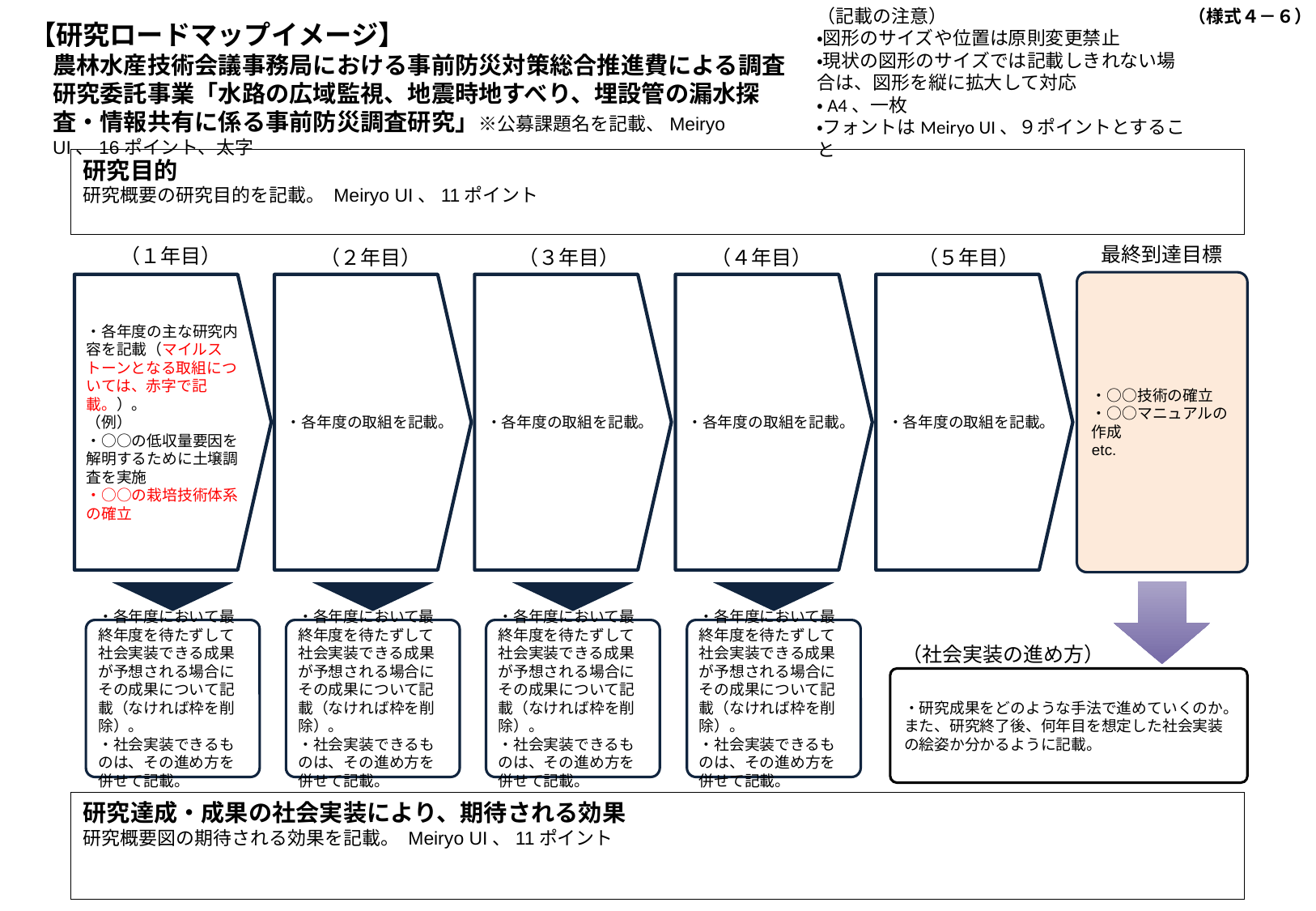

（記載の注意）
・図形のサイズや位置は原則変更禁止
・現状の図形のサイズでは記載しきれない場合は、図形を縦に拡大して対応
・A4、一枚
・フォントはMeiryo UI、９ポイントとすること
（様式４－６）
【研究ロードマップイメージ】
農林水産技術会議事務局における事前防災対策総合推進費による調査研究委託事業「水路の広域監視、地震時地すべり、埋設管の漏水探査・情報共有に係る事前防災調査研究」※公募課題名を記載、Meiryo UI、16ポイント、太字
研究目的
研究概要の研究目的を記載。 Meiryo UI、11ポイント

最終到達目標
（１年目）
（５年目）
（２年目）
（３年目）
（４年目）
・○○技術の確立
・○○マニュアルの作成
etc.
・各年度の主な研究内容を記載（マイルストーンとなる取組については、赤字で記載。）。
（例）
・○○の低収量要因を解明するために土壌調査を実施
・○○の栽培技術体系の確立
・各年度の取組を記載。
・各年度の取組を記載。
・各年度の取組を記載。
・各年度の取組を記載。

・各年度において最終年度を待たずして社会実装できる成果が予想される場合にその成果について記載（なければ枠を削除）。
・社会実装できるものは、その進め方を併せて記載。
・各年度において最終年度を待たずして社会実装できる成果が予想される場合にその成果について記載（なければ枠を削除）。
・社会実装できるものは、その進め方を併せて記載。
・各年度において最終年度を待たずして社会実装できる成果が予想される場合にその成果について記載（なければ枠を削除）。
・社会実装できるものは、その進め方を併せて記載。
・各年度において最終年度を待たずして社会実装できる成果が予想される場合にその成果について記載（なければ枠を削除）。
・社会実装できるものは、その進め方を併せて記載。
（社会実装の進め方）
・研究成果をどのような手法で進めていくのか。また、研究終了後、何年目を想定した社会実装の絵姿か分かるように記載。
研究達成・成果の社会実装により、期待される効果
研究概要図の期待される効果を記載。 Meiryo UI、11ポイント